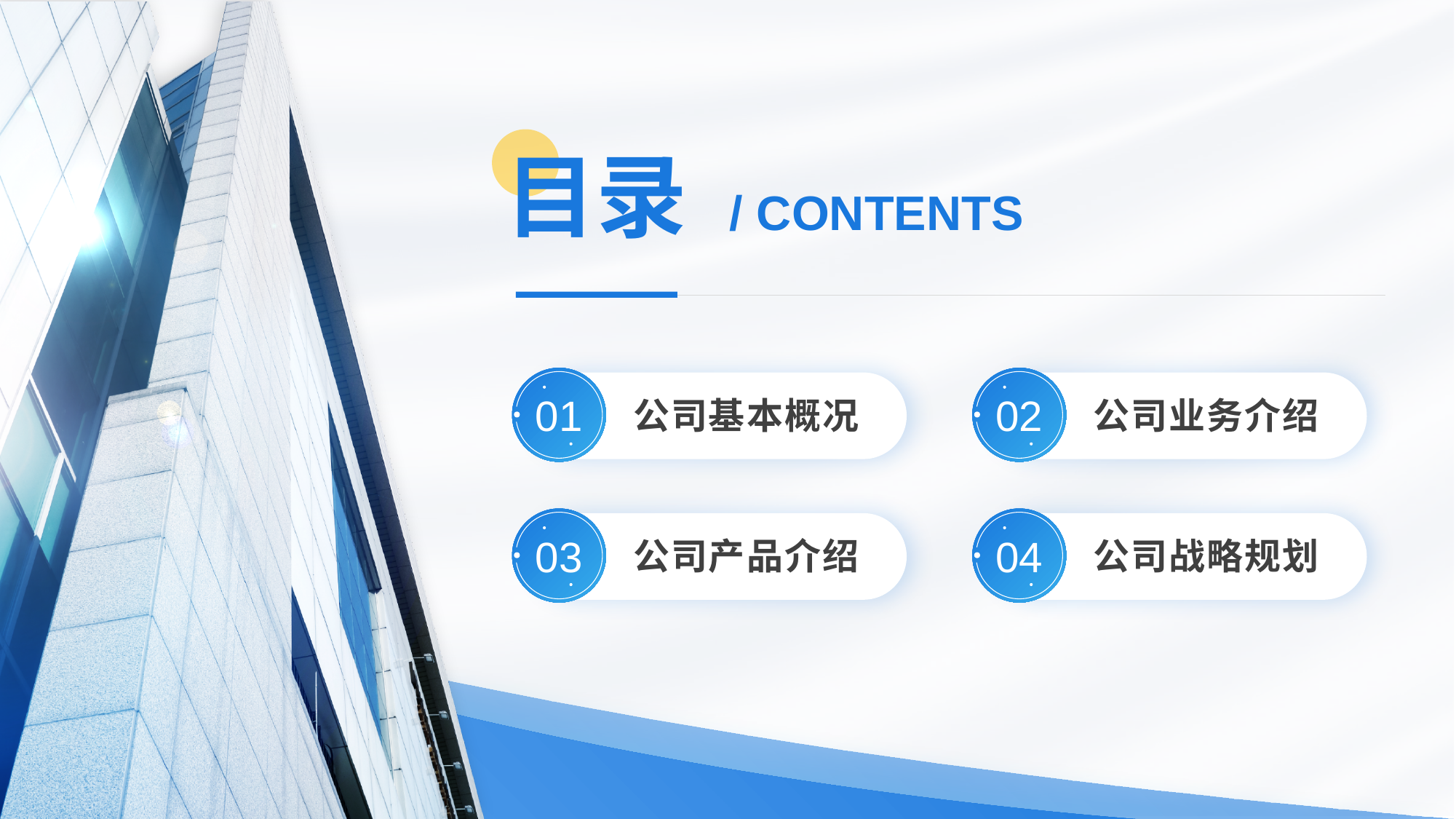

目录 / CONTENTS

公司基本概况
公司业务介绍
01
02

公司产品介绍
公司战略规划
03
04